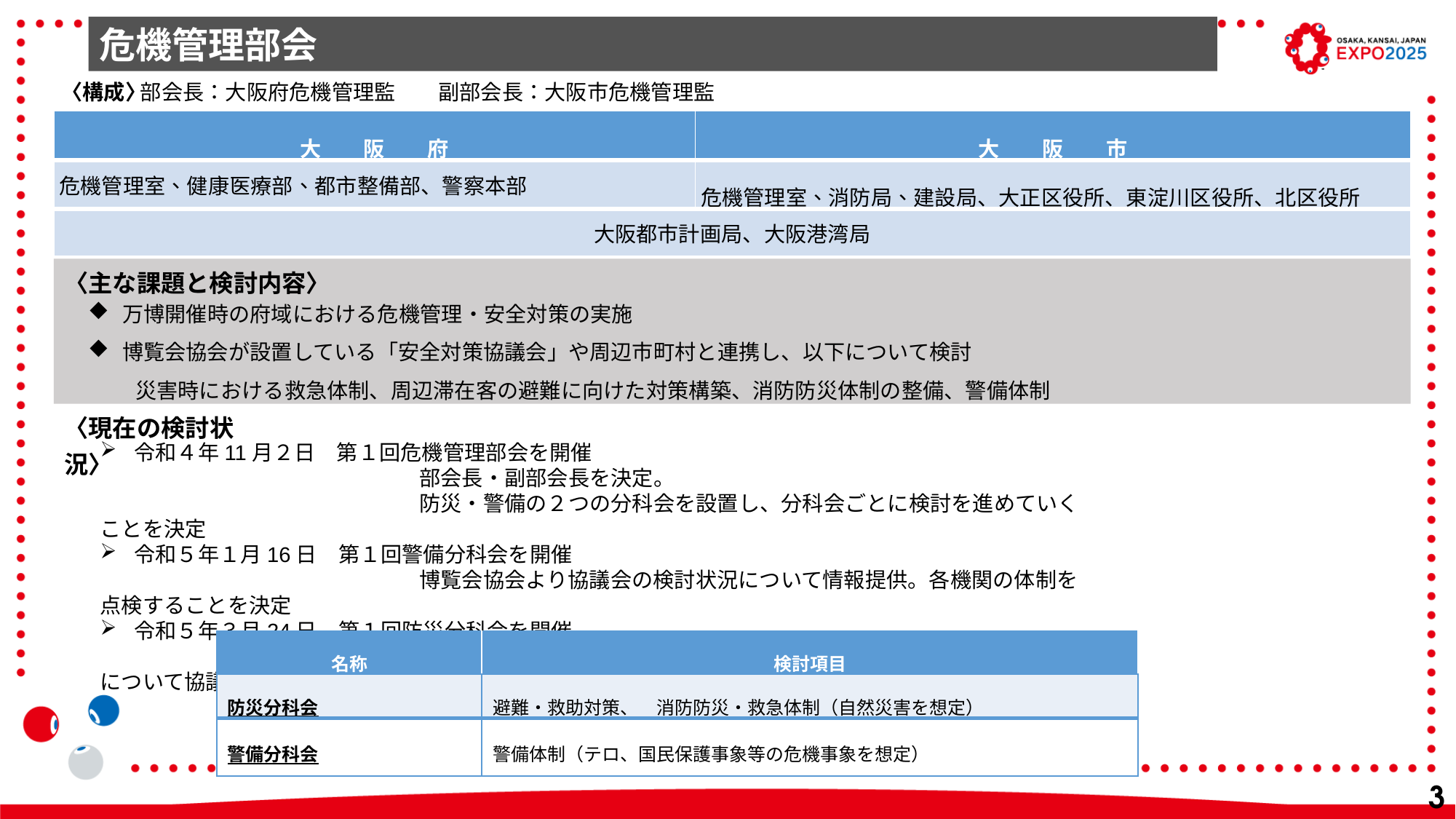

危機管理部会
　部会長：大阪府危機管理監　　副部会長：大阪市危機管理監
〈構成〉

| 大　　阪　　府 | 大　　阪　　市 |
| --- | --- |
| 危機管理室、健康医療部、都市整備部、警察本部 | 危機管理室、消防局、建設局、大正区役所、東淀川区役所、北区役所 |
| 大阪都市計画局、大阪港湾局 |  |
〈主な課題と検討内容〉

万博開催時の府域における危機管理・安全対策の実施
博覧会協会が設置している「安全対策協議会」や周辺市町村と連携し、以下について検討
　　 災害時における救急体制、周辺滞在客の避難に向けた対策構築、消防防災体制の整備、警備体制
〈現在の検討状況〉
令和４年11月２日　第１回危機管理部会を開催
　　　　　　　　　　　　　　　部会長・副部会長を決定。
　　　　　　　　　　　　　　　防災・警備の２つの分科会を設置し、分科会ごとに検討を進めていくことを決定
令和５年１月16日　第１回警備分科会を開催
　　　　　　　　　　　　　　　博覧会協会より協議会の検討状況について情報提供。各機関の体制を点検することを決定
令和５年３月24日　第１回防災分科会を開催
　　　　　　　　　　　　　　　博覧会協会より協議会の検討状況について情報提供。今後の進め方等について協議

| 名称 | 検討項目 |
| --- | --- |
| 防災分科会 | 避難・救助対策、　消防防災・救急体制（自然災害を想定） |
| 警備分科会 | 警備体制（テロ、国民保護事象等の危機事象を想定） |
34